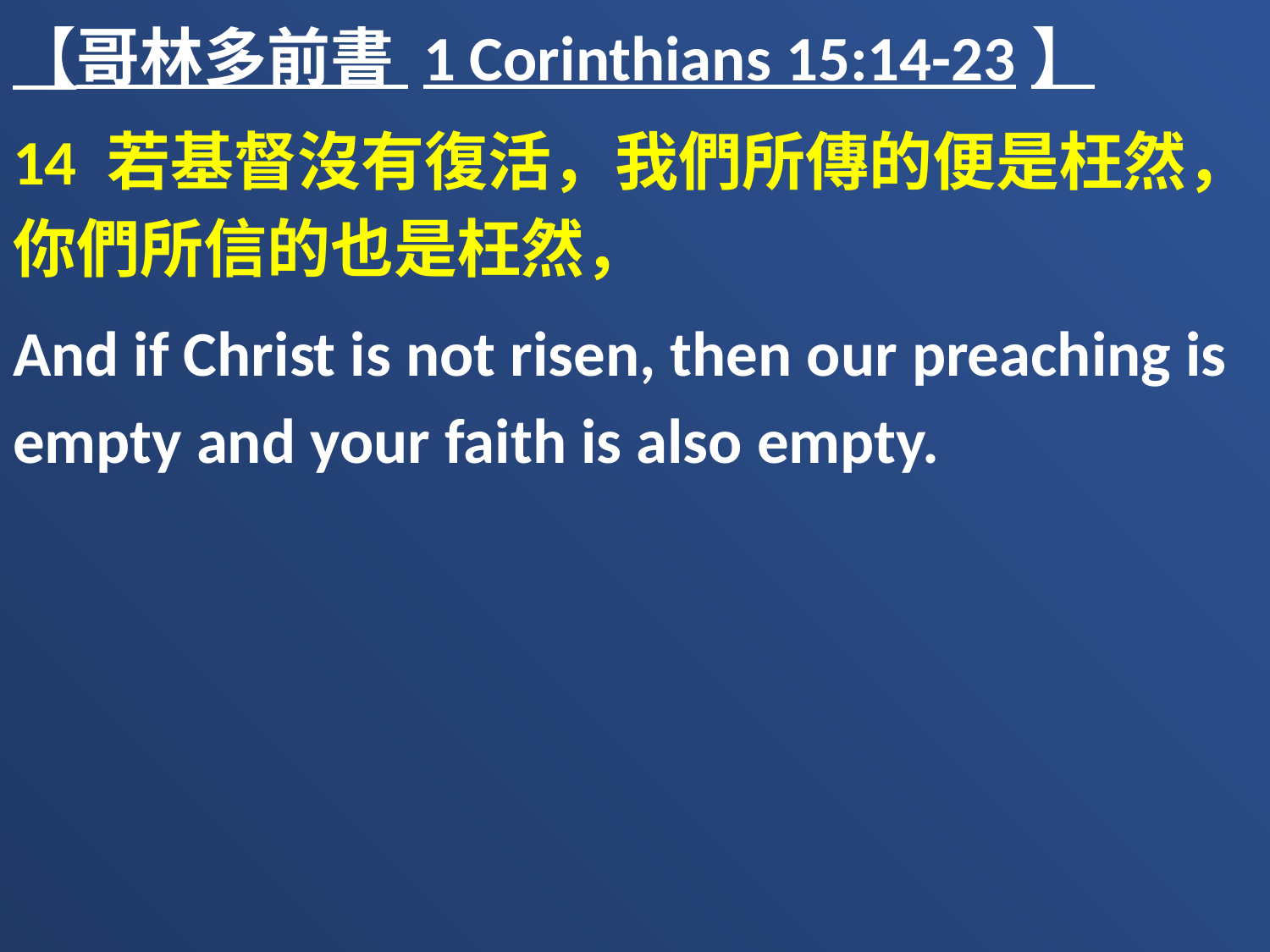

【哥林多前書 1 Corinthians 15:14-23】
14 若基督沒有復活，我們所傳的便是枉然，你們所信的也是枉然，
And if Christ is not risen, then our preaching is empty and your faith is also empty.